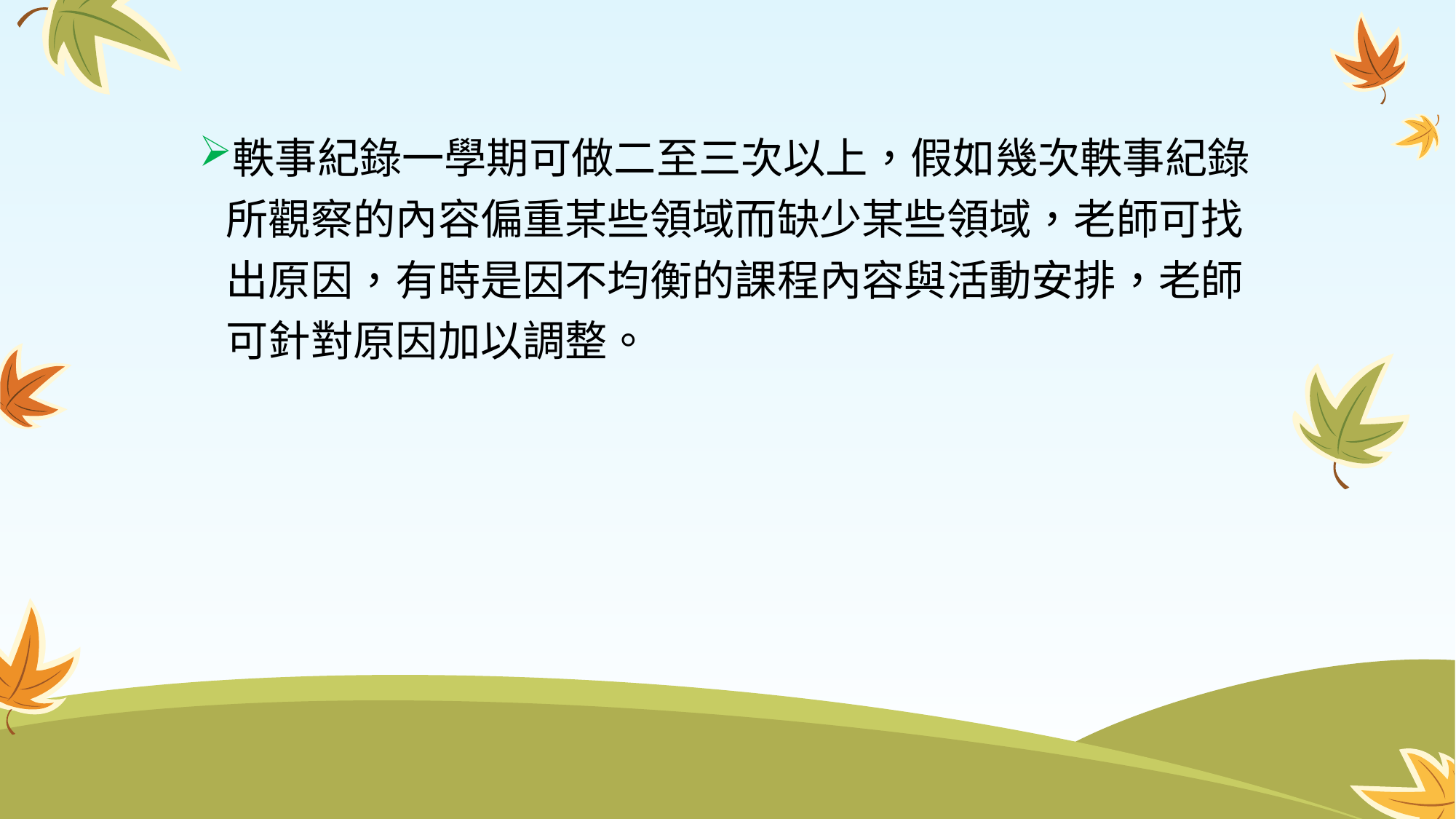

軼事紀錄一學期可做二至三次以上，假如幾次軼事紀錄所觀察的內容偏重某些領域而缺少某些領域，老師可找出原因，有時是因不均衡的課程內容與活動安排，老師可針對原因加以調整。